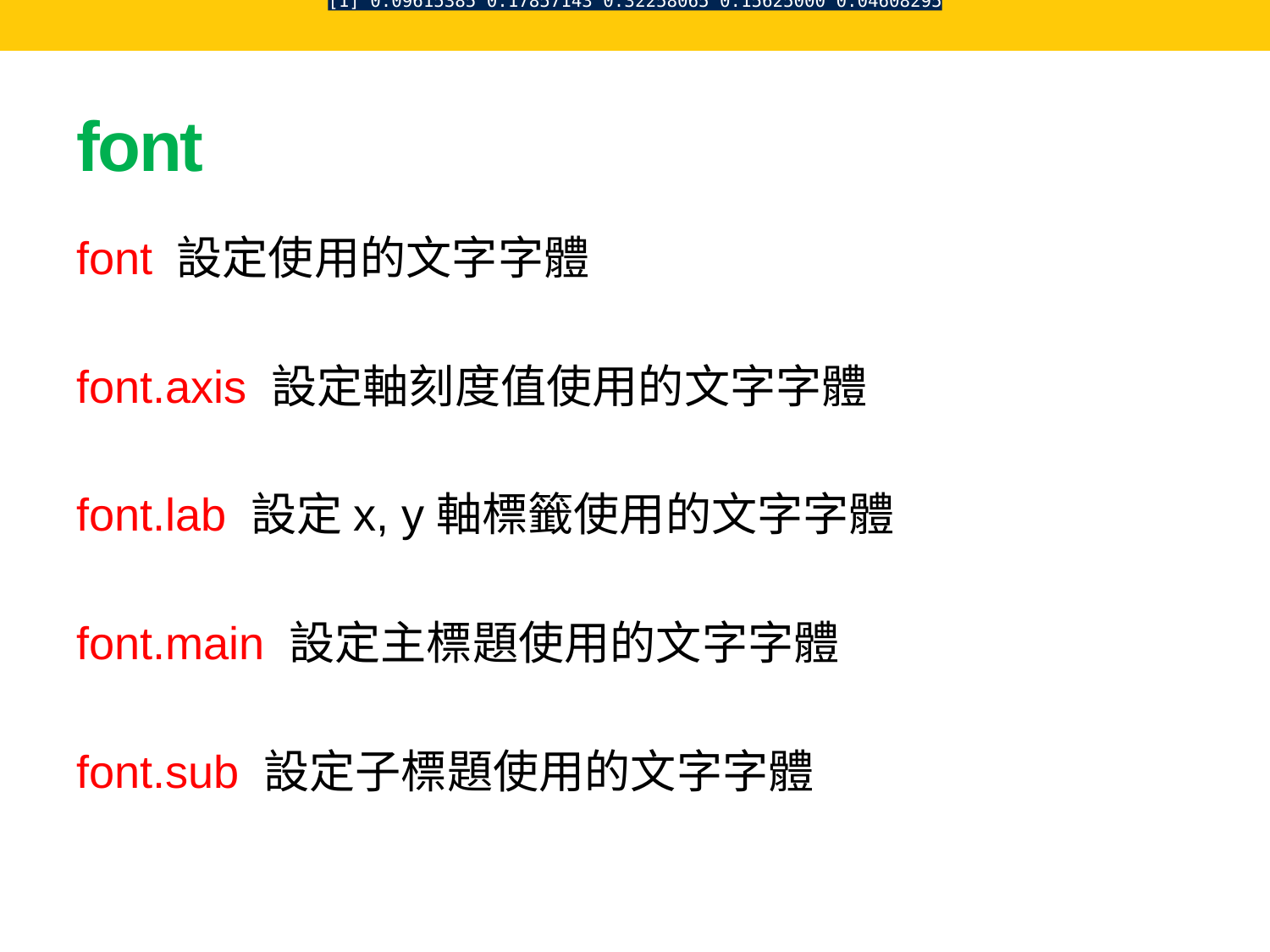

[1] 0.09615385 0.17857143 0.32258065 0.15625000 0.04608295
# font
font 設定使用的文字字體

font.axis 設定軸刻度值使用的文字字體

font.lab 設定x, y軸標籤使用的文字字體

font.main 設定主標題使用的文字字體

font.sub 設定子標題使用的文字字體